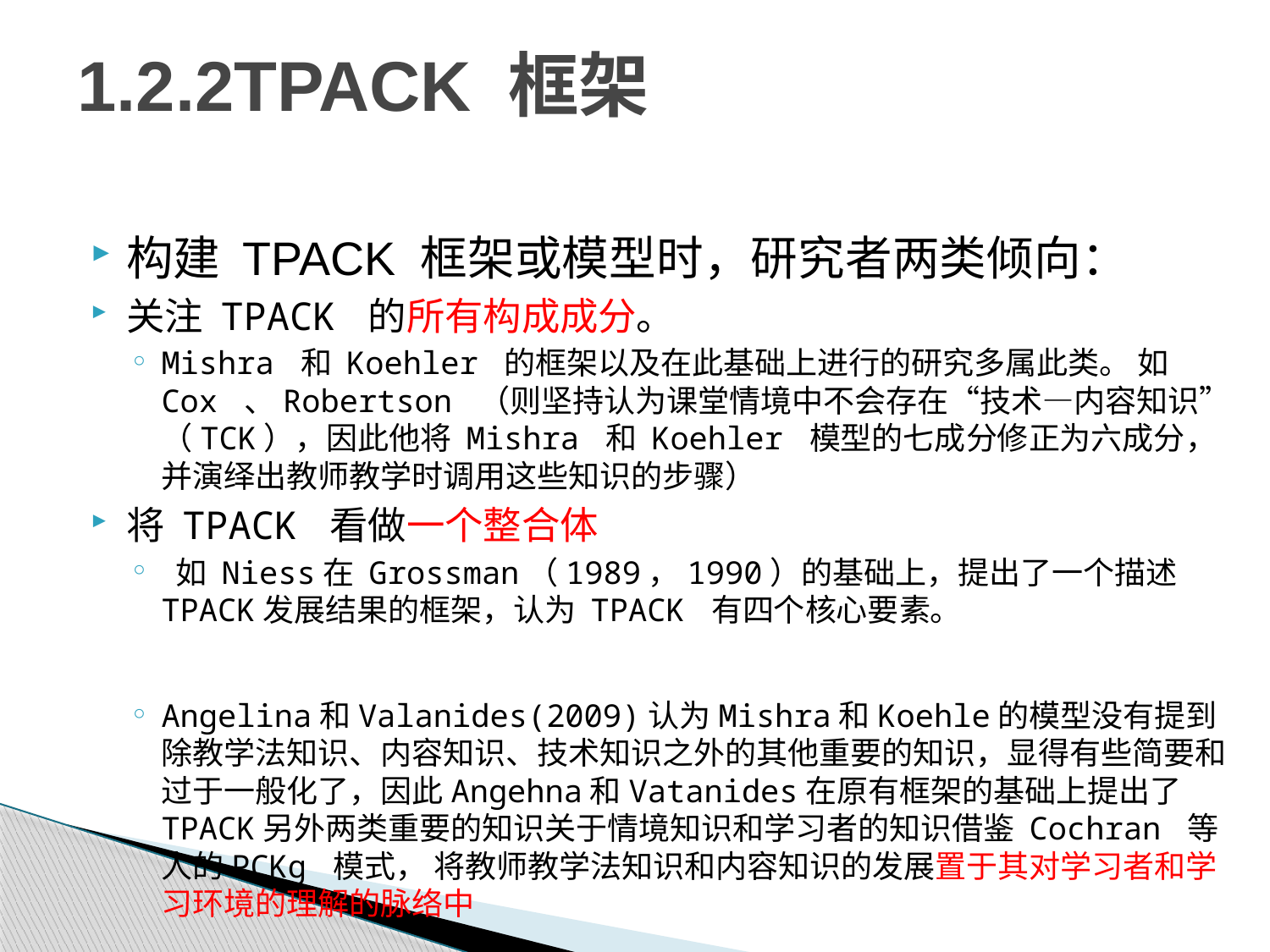

# 1.2.2TPACK 框架
构建 TPACK 框架或模型时，研究者两类倾向：
关注 TPACK 的所有构成成分。
Mishra 和 Koehler 的框架以及在此基础上进行的研究多属此类。 如 Cox 、Robertson （则坚持认为课堂情境中不会存在“技术—内容知识”（TCK），因此他将 Mishra 和 Koehler 模型的七成分修正为六成分，并演绎出教师教学时调用这些知识的步骤）
将 TPACK 看做一个整合体
 如 Niess在 Grossman（1989，1990）的基础上，提出了一个描述 TPACK发展结果的框架，认为 TPACK 有四个核心要素。

Angelina和Valanides(2009)认为Mishra和Koehle的模型没有提到除教学法知识、内容知识、技术知识之外的其他重要的知识，显得有些简要和过于一般化了，因此Angehna和Vatanides在原有框架的基础上提出了TPACK另外两类重要的知识关于情境知识和学习者的知识借鉴 Cochran 等人的PCKg 模式， 将教师教学法知识和内容知识的发展置于其对学习者和学习环境的理解的脉络中